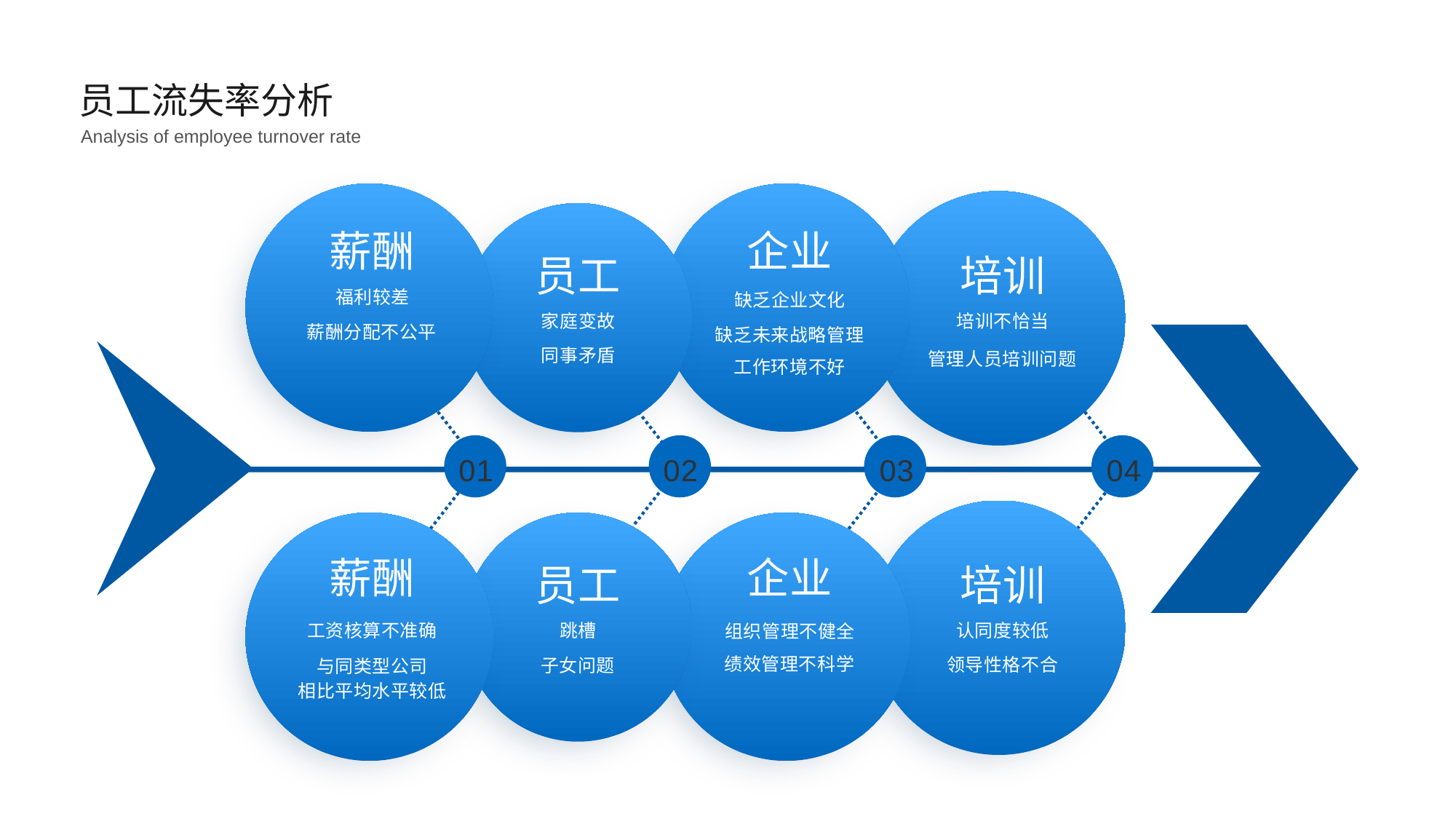

员工流失率分析
Analysis of employee turnover rate

薪酬
企业
员工
培训
缺乏企业文化
福利较差
培训不恰当
家庭变故
薪酬分配不公平
缺乏未来战略管理

同事矛盾
管理人员培训问题
工作环境不好

01
02
03
04

薪酬
企业
员工
培训
工资核算不准确
组织管理不健全
跳槽
认同度较低
与同类型公司
相比平均水平较低
绩效管理不科学
领导性格不合
子女问题